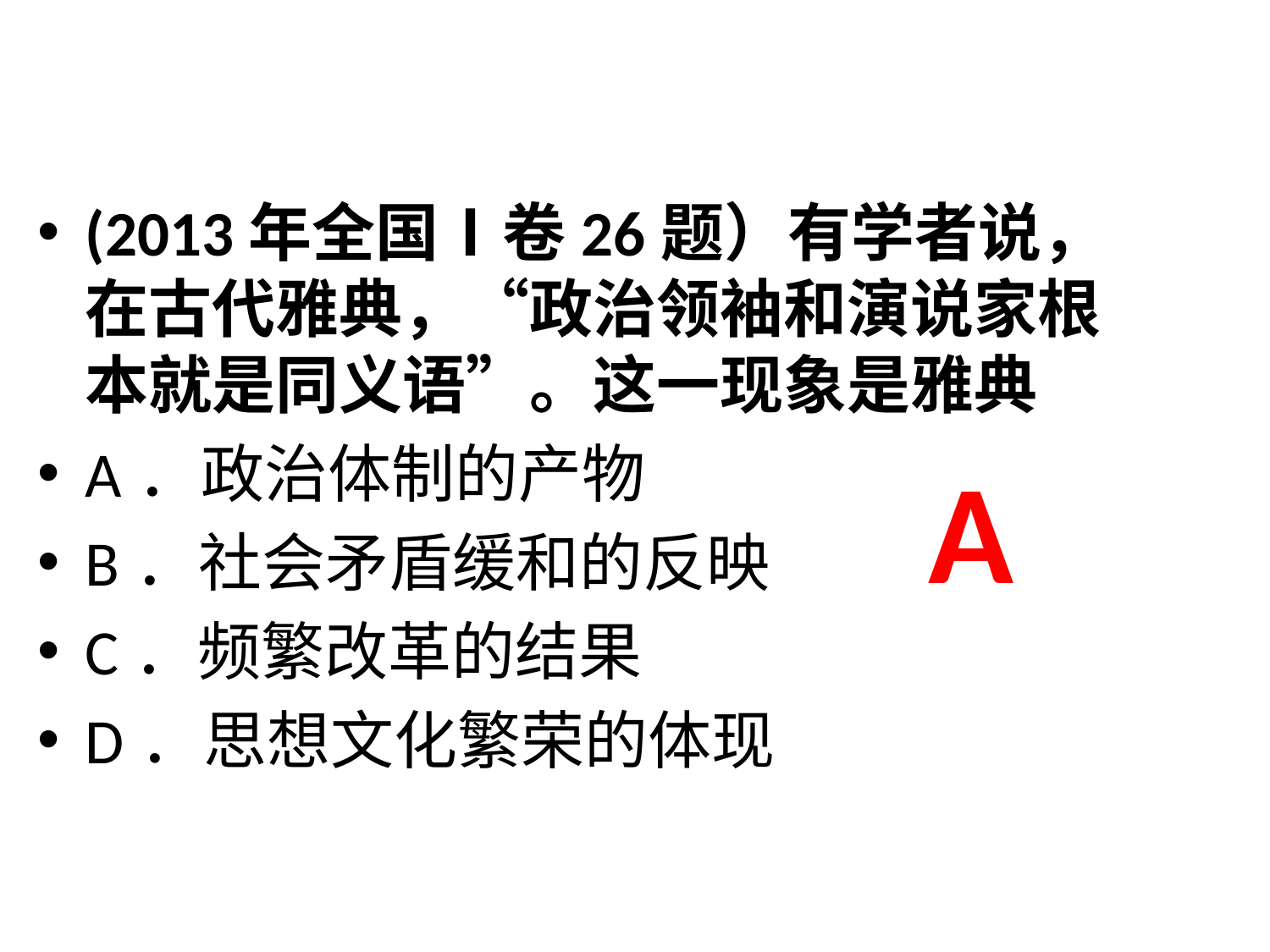

(2013年全国Ⅰ卷26题）有学者说，在古代雅典，“政治领袖和演说家根本就是同义语”。这一现象是雅典
A．政治体制的产物
B．社会矛盾缓和的反映
C．频繁改革的结果
D．思想文化繁荣的体现

A